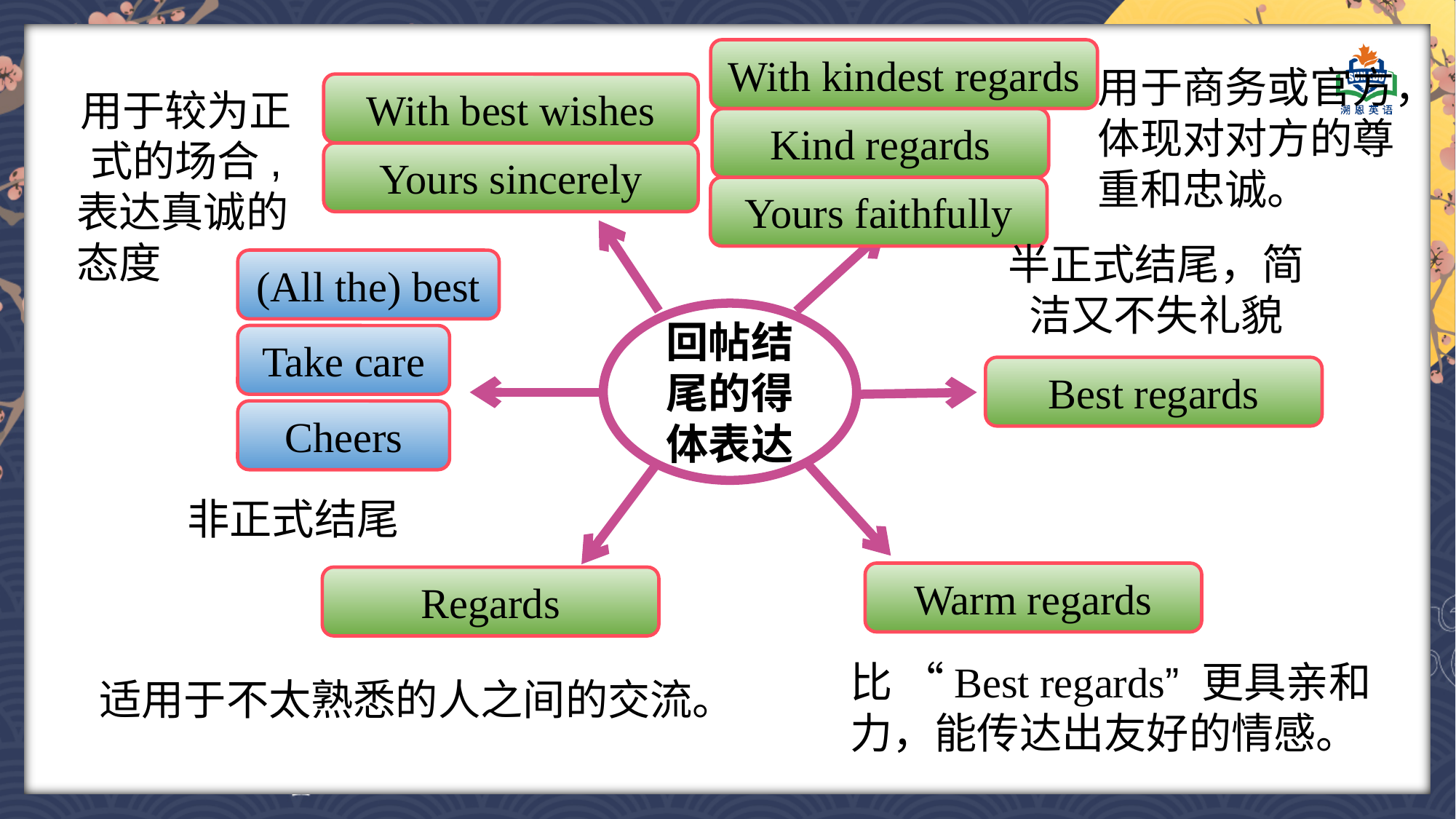

With kindest regards
用于商务或官方，体现对对方的尊重和忠诚。
With best wishes
用于较为正式的场合,
表达真诚的态度
Kind regards
Yours sincerely
Yours faithfully
半正式结尾，简洁又不失礼貌
(All the) best
回帖结尾的得体表达
Take care
Best regards
Cheers
非正式结尾
Warm regards
Regards
比 “Best regards” 更具亲和力，能传达出友好的情感。
适用于不太熟悉的人之间的交流。